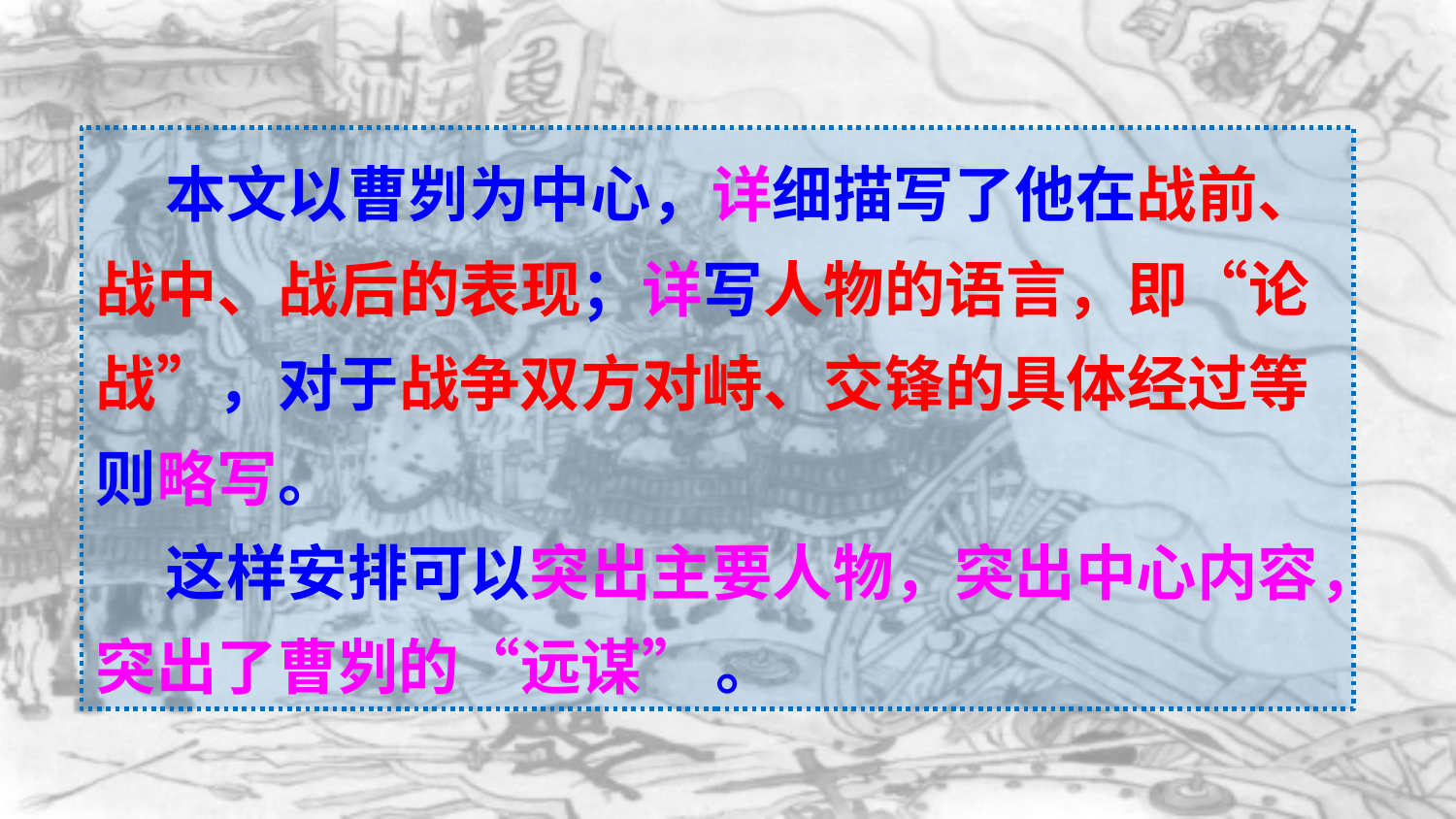

本文以曹刿为中心，详细描写了他在战前、战中、战后的表现；详写人物的语言，即“论战”，对于战争双方对峙、交锋的具体经过等则略写。
    这样安排可以突出主要人物，突出中心内容，突出了曹刿的“远谋” 。